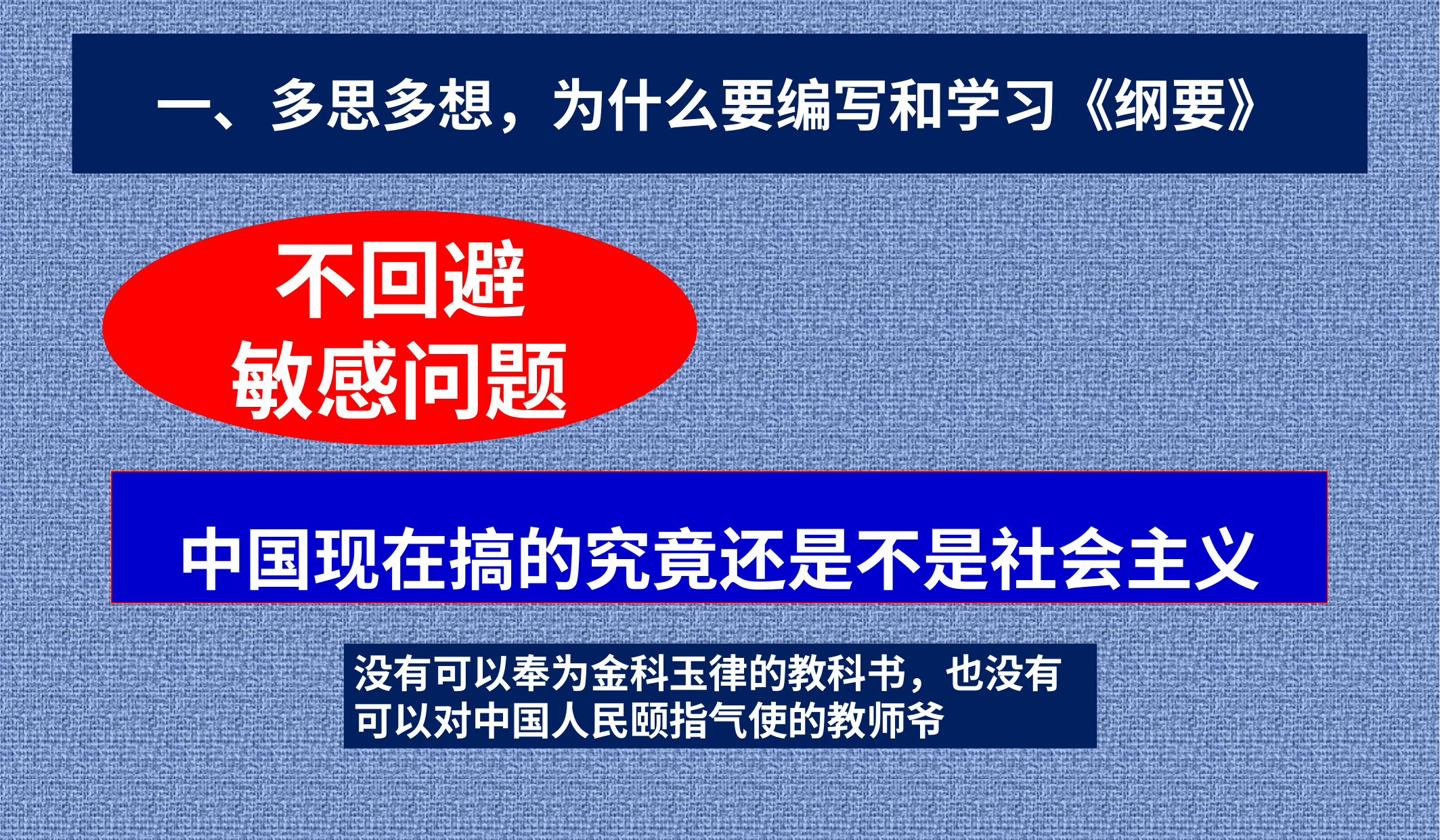

# 一、多思多想，为什么要编写和学习《纲要》
不回避
敏感问题
中国现在搞的究竟还是不是社会主义
没有可以奉为金科玉律的教科书，也没有可以对中国人民颐指气使的教师爷